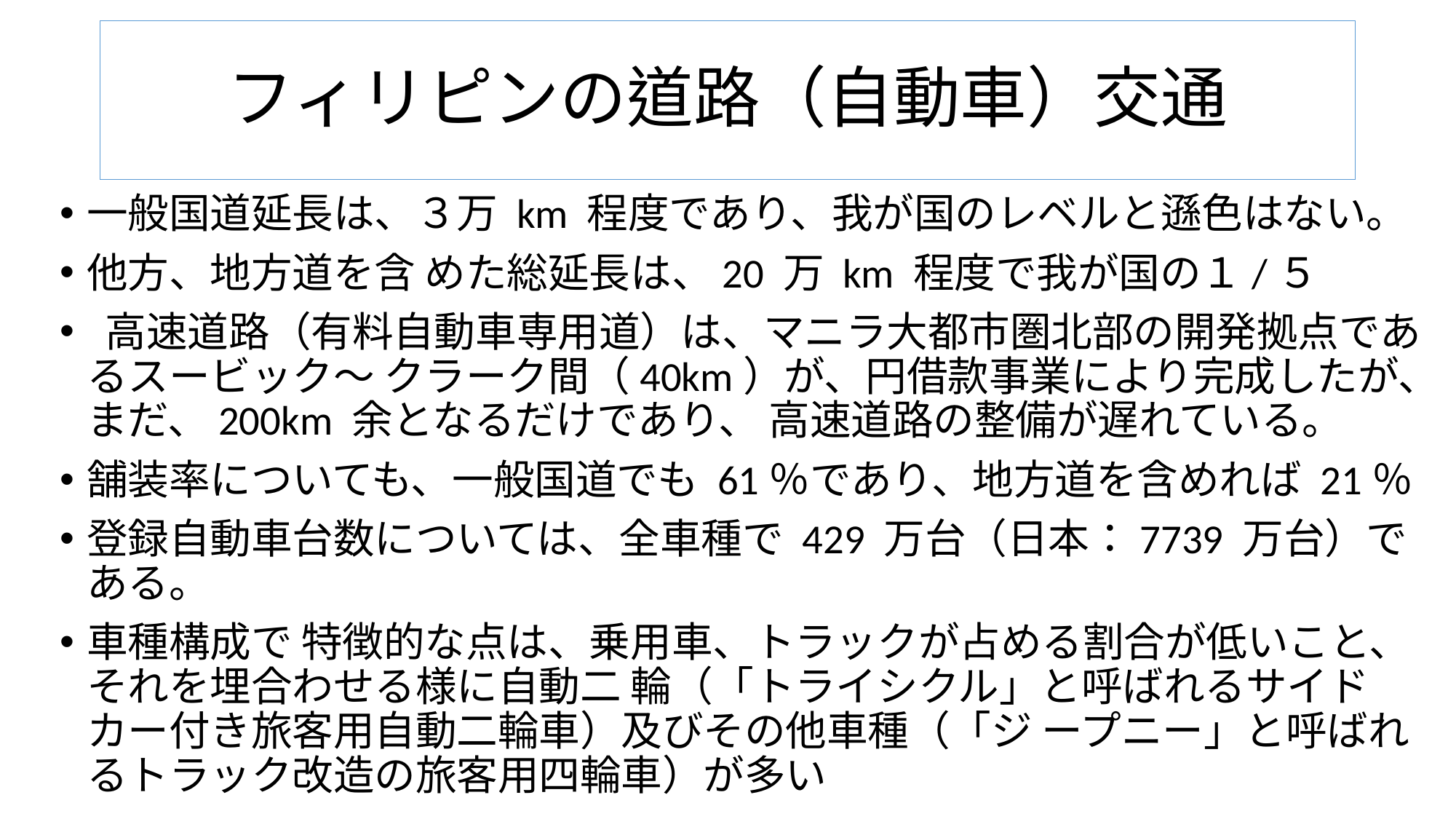

# フィリピンの道路（自動車）交通
一般国道延長は、３万 km 程度であり、我が国のレベルと遜色はない。
他方、地方道を含 めた総延長は、20 万 km 程度で我が国の１/５
 高速道路（有料自動車専用道）は、マニラ大都市圏北部の開発拠点であるスービック～ クラーク間（40km）が、円借款事業により完成したが、まだ、200km 余となるだけであり、 高速道路の整備が遅れている。
舗装率についても、一般国道でも 61％であり、地方道を含めれば 21％
登録自動車台数については、全車種で 429 万台（日本：7739 万台）である。
車種構成で 特徴的な点は、乗用車、トラックが占める割合が低いこと、それを埋合わせる様に自動二 輪（「トライシクル」と呼ばれるサイドカー付き旅客用自動二輪車）及びその他車種（「ジ ープニー」と呼ばれるトラック改造の旅客用四輪車）が多い